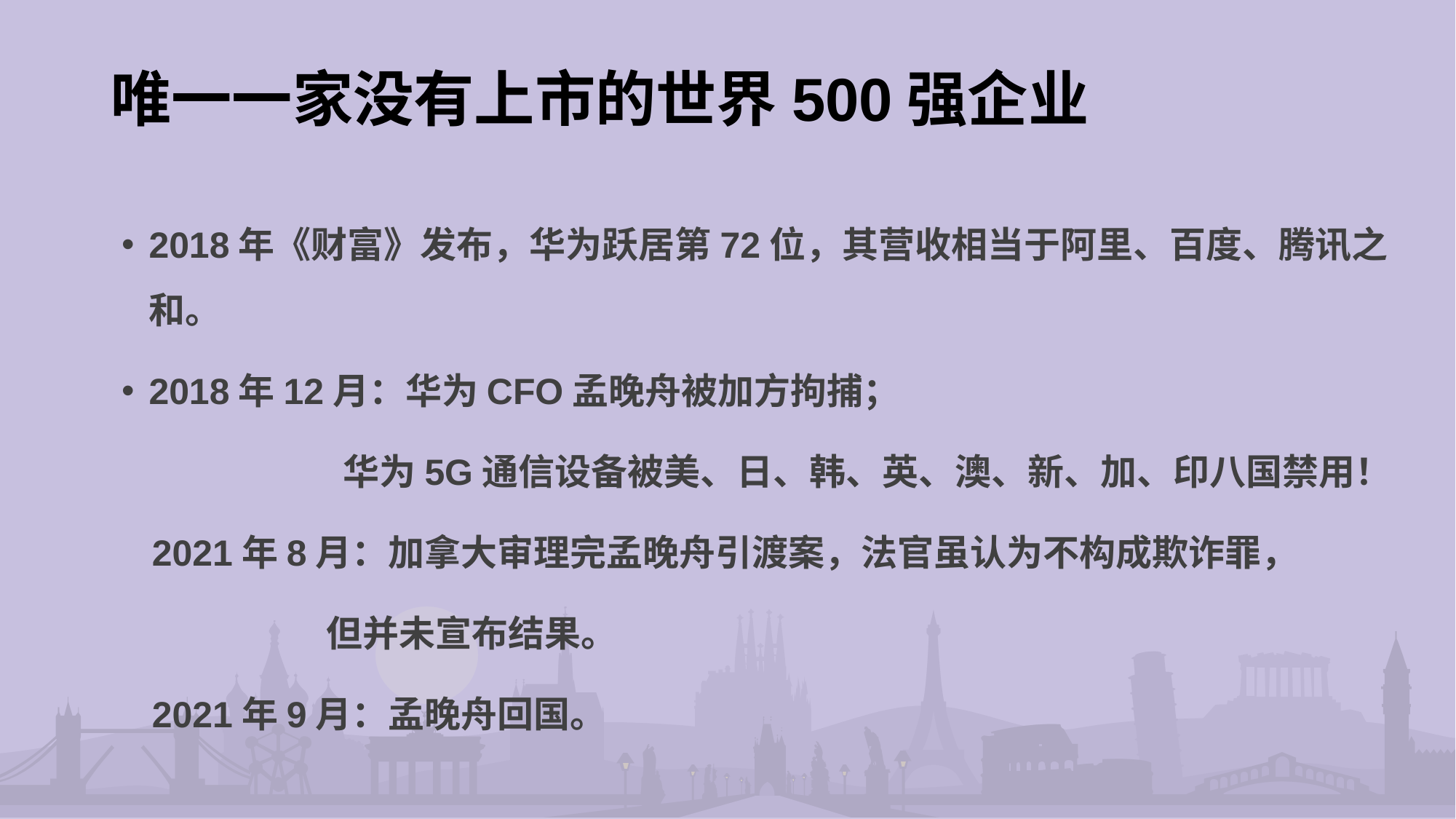

# 唯一一家没有上市的世界500强企业
2018年《财富》发布，华为跃居第72位，其营收相当于阿里、百度、腾讯之和。
2018年12月：华为CFO孟晚舟被加方拘捕；
                          华为5G通信设备被美、日、韩、英、澳、新、加、印八国禁用！
   2021年8月：加拿大审理完孟晚舟引渡案，法官虽认为不构成欺诈罪，
                        但并未宣布结果。
   2021年9月：孟晚舟回国。